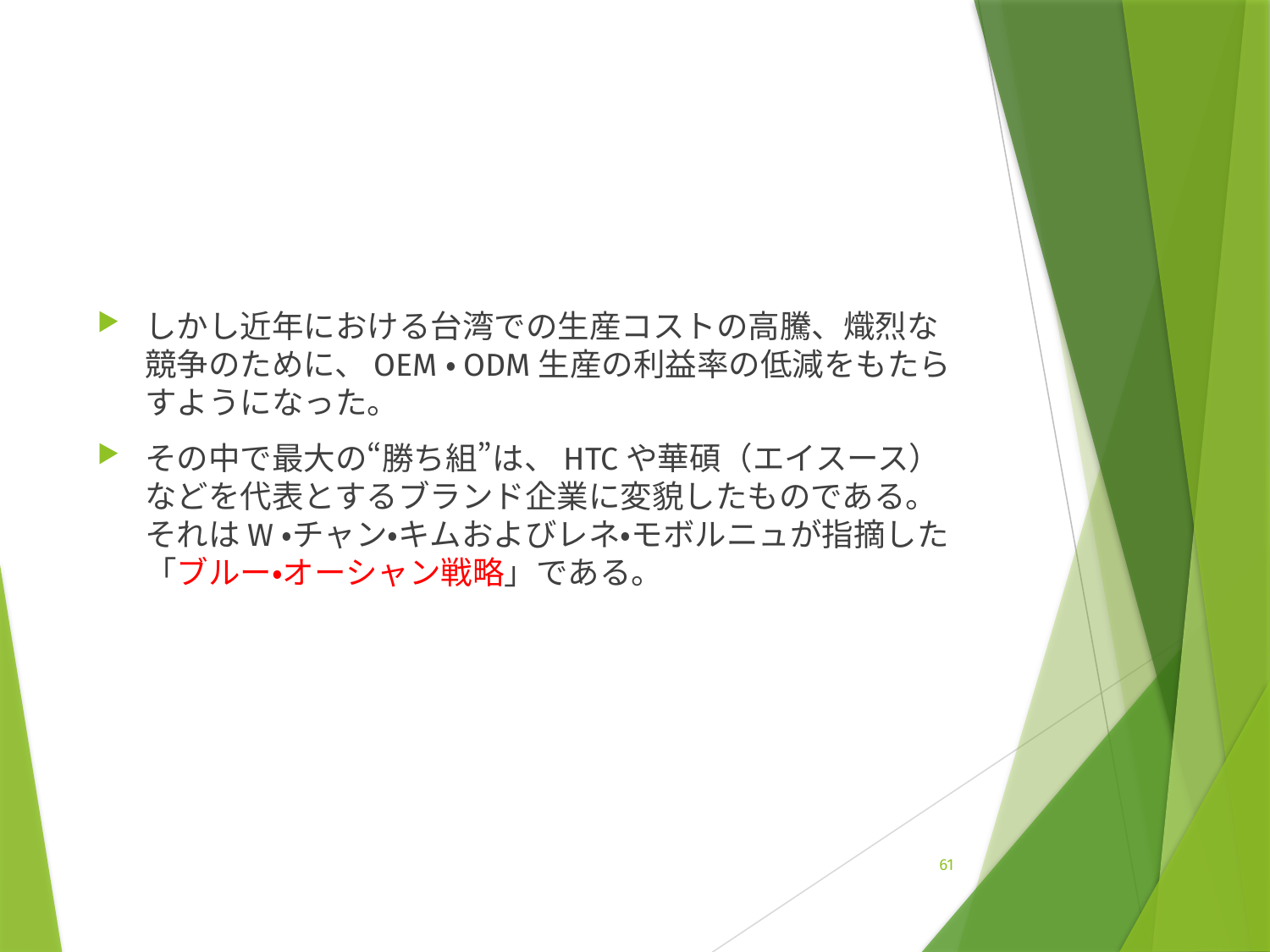

#
しかし近年における台湾での生産コストの高騰、熾烈な競争のために、OEM・ODM生産の利益率の低減をもたらすようになった。
その中で最大の“勝ち組”は、HTCや華碩（エイスース）などを代表とするブランド企業に変貌したものである。それはW・チャン・キムおよびレネ・モボルニュが指摘した「ブルー・オーシャン戦略」である。

61